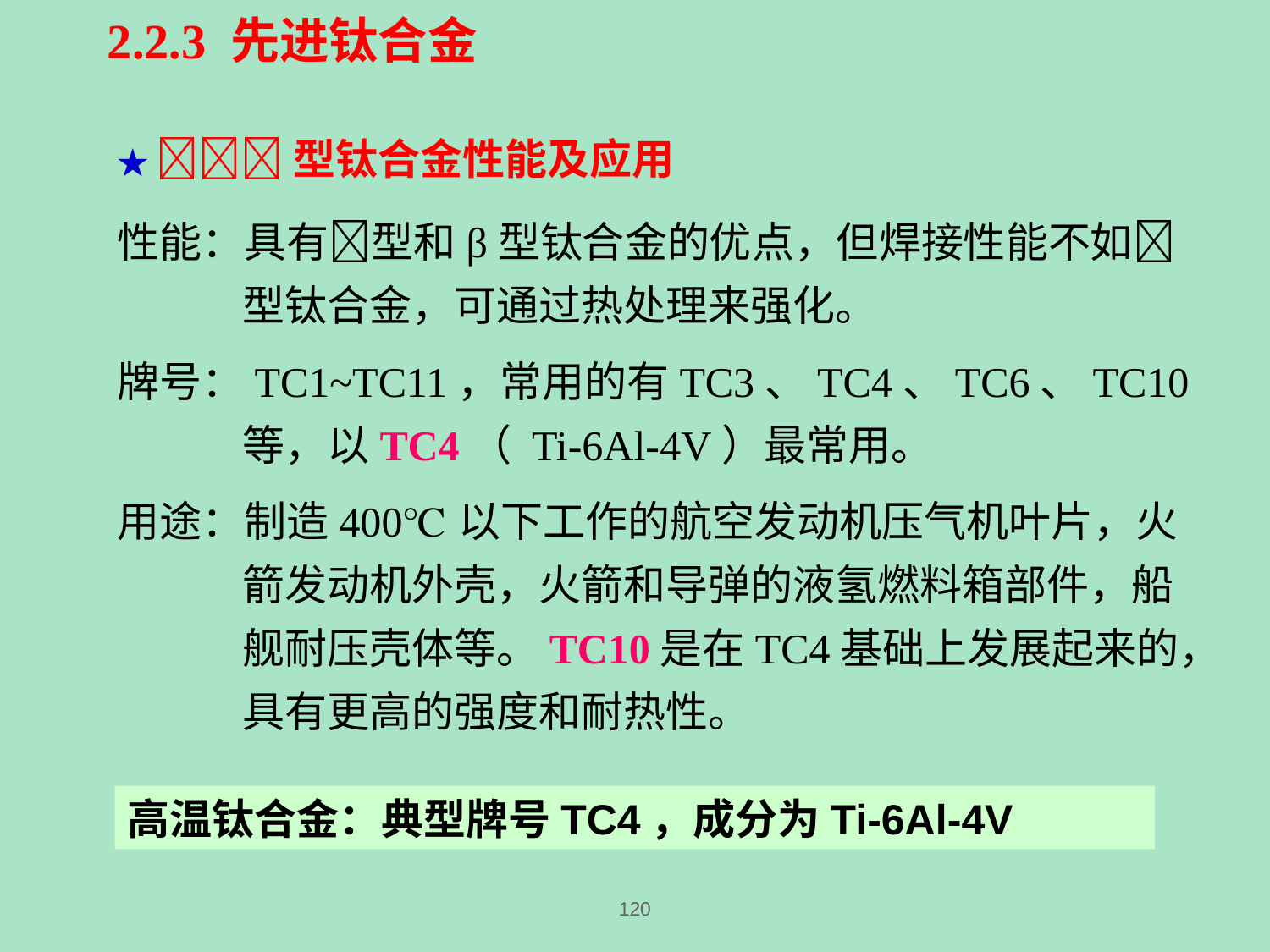

2.2.3 先进钛合金
★ α+β型钛合金性能及应用
性能：具有α型和β型钛合金的优点，但焊接性能不如α型钛合金，可通过热处理来强化。
牌号：TC1~TC11，常用的有TC3、TC4、TC6、TC10等，以TC4（ Ti-6Al-4V）最常用。
用途：制造400℃以下工作的航空发动机压气机叶片，火箭发动机外壳，火箭和导弹的液氢燃料箱部件，船舰耐压壳体等。TC10是在TC4基础上发展起来的，具有更高的强度和耐热性。
高温钛合金：典型牌号TC4，成分为Ti-6Al-4V
120